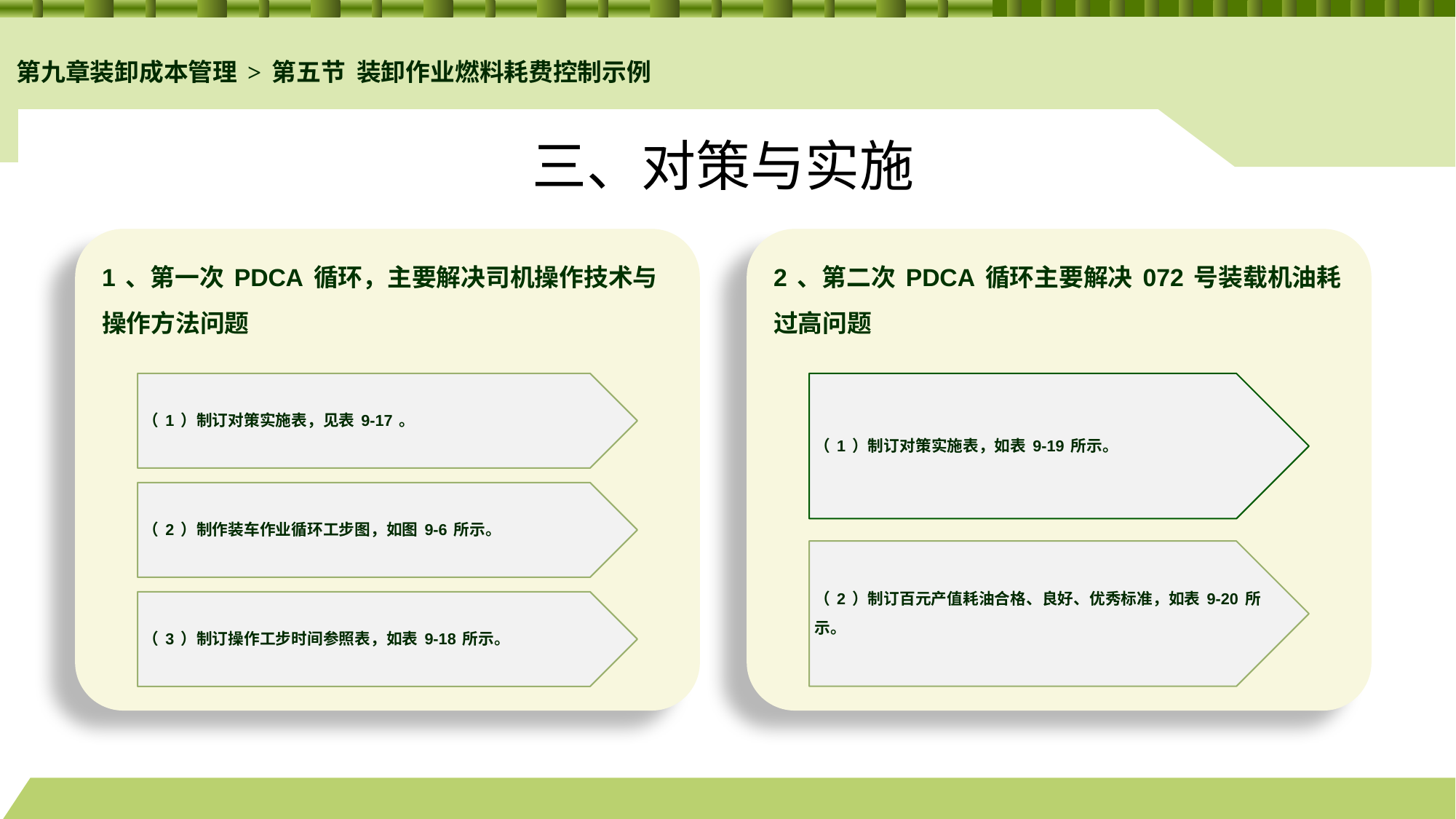

第九章装卸成本管理>第五节  装卸作业燃料耗费控制示例
# 三、对策与实施
1、第一次PDCA循环，主要解决司机操作技术与操作方法问题
（1）制订对策实施表，见表9-17。
（2）制作装车作业循环工步图，如图9-6所示。
（3）制订操作工步时间参照表，如表9-18所示。
2、第二次PDCA循环主要解决072号装载机油耗过高问题
（1）制订对策实施表，如表9-19所示。
（2）制订百元产值耗油合格、良好、优秀标准，如表9-20所示。